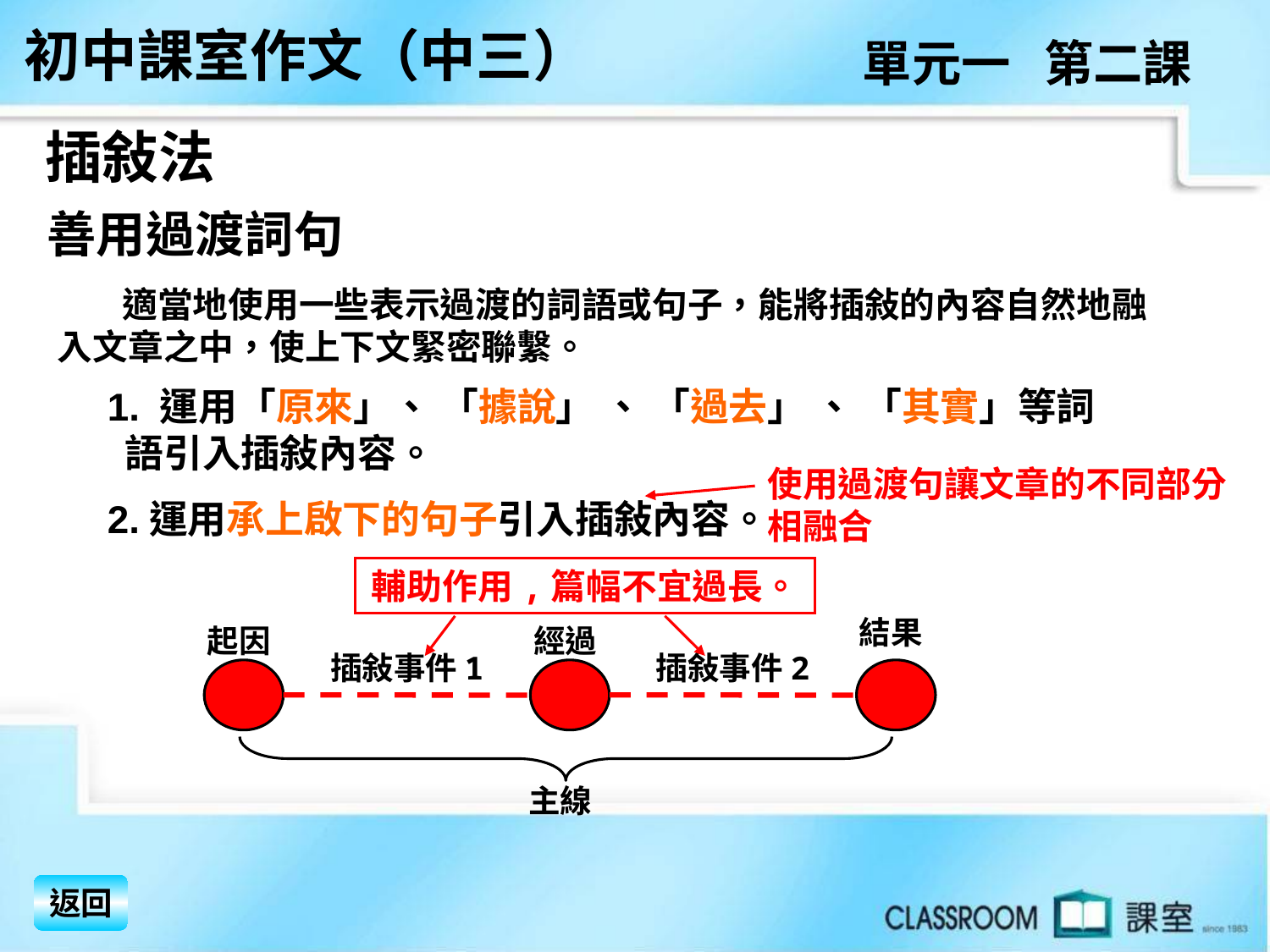

初中課室作文（中三）
單元一   第二課
插敍法
善用過渡詞句

       適當地使用一些表示過渡的詞語或句子，能將插敍的內容自然地融入文章之中，使上下文緊密聯繫。
1. 運用「原來」、 「據說」 、 「過去」 、 「其實」等詞
  語引入插敍內容。
2.運用承上啟下的句子引入插敍內容。
使用過渡句讓文章的不同部分相融合

輔助作用,篇幅不宜過長。

結果
起因
經過
插敍事件1
插敍事件2

主線

返回